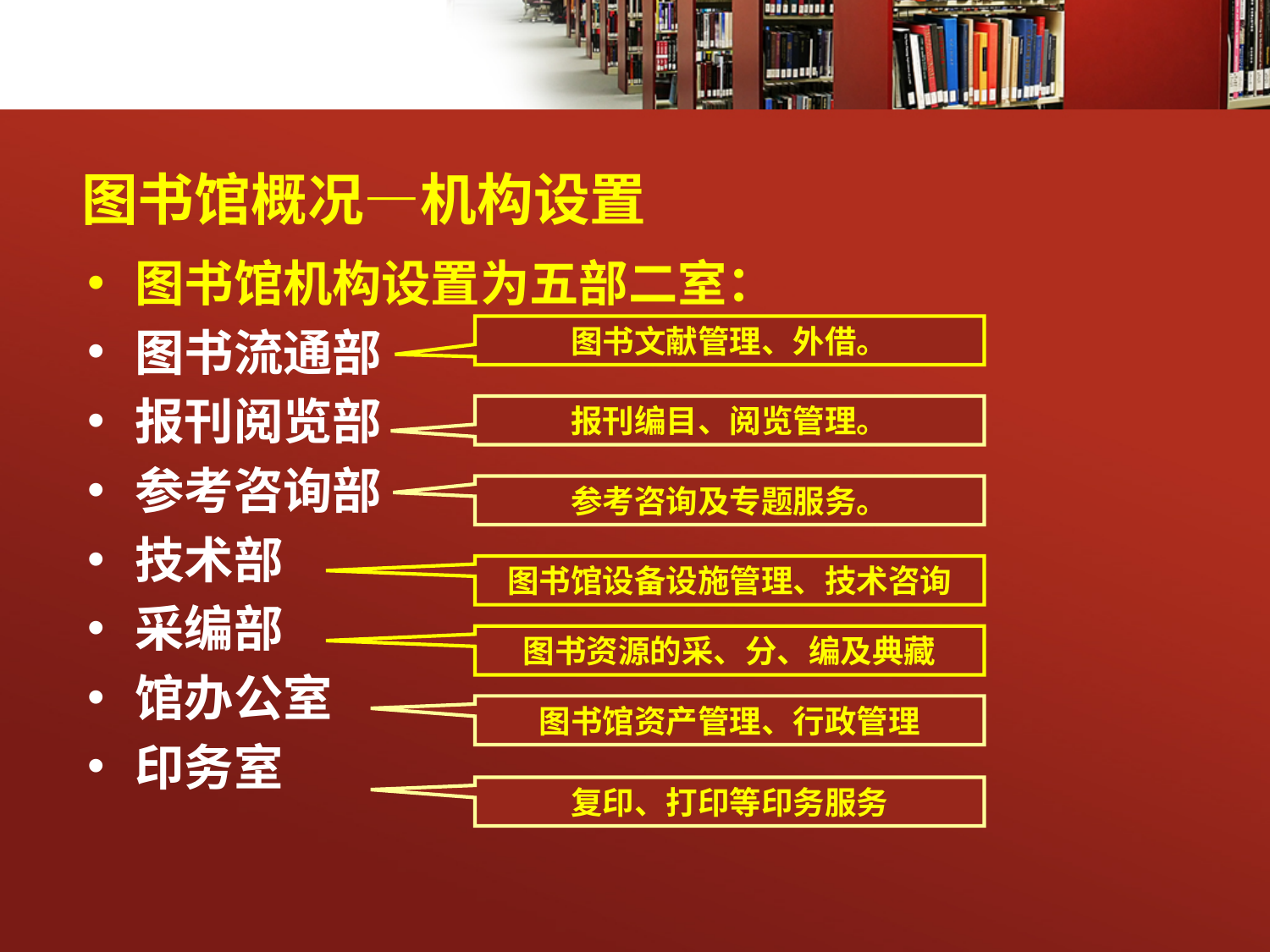

# 图书馆概况—机构设置
图书馆机构设置为五部二室：
图书流通部
报刊阅览部
参考咨询部
技术部
采编部
馆办公室
印务室

图书文献管理、外借。
报刊编目、阅览管理。
参考咨询及专题服务。
图书馆设备设施管理、技术咨询
图书资源的采、分、编及典藏
图书馆资产管理、行政管理
复印、打印等印务服务